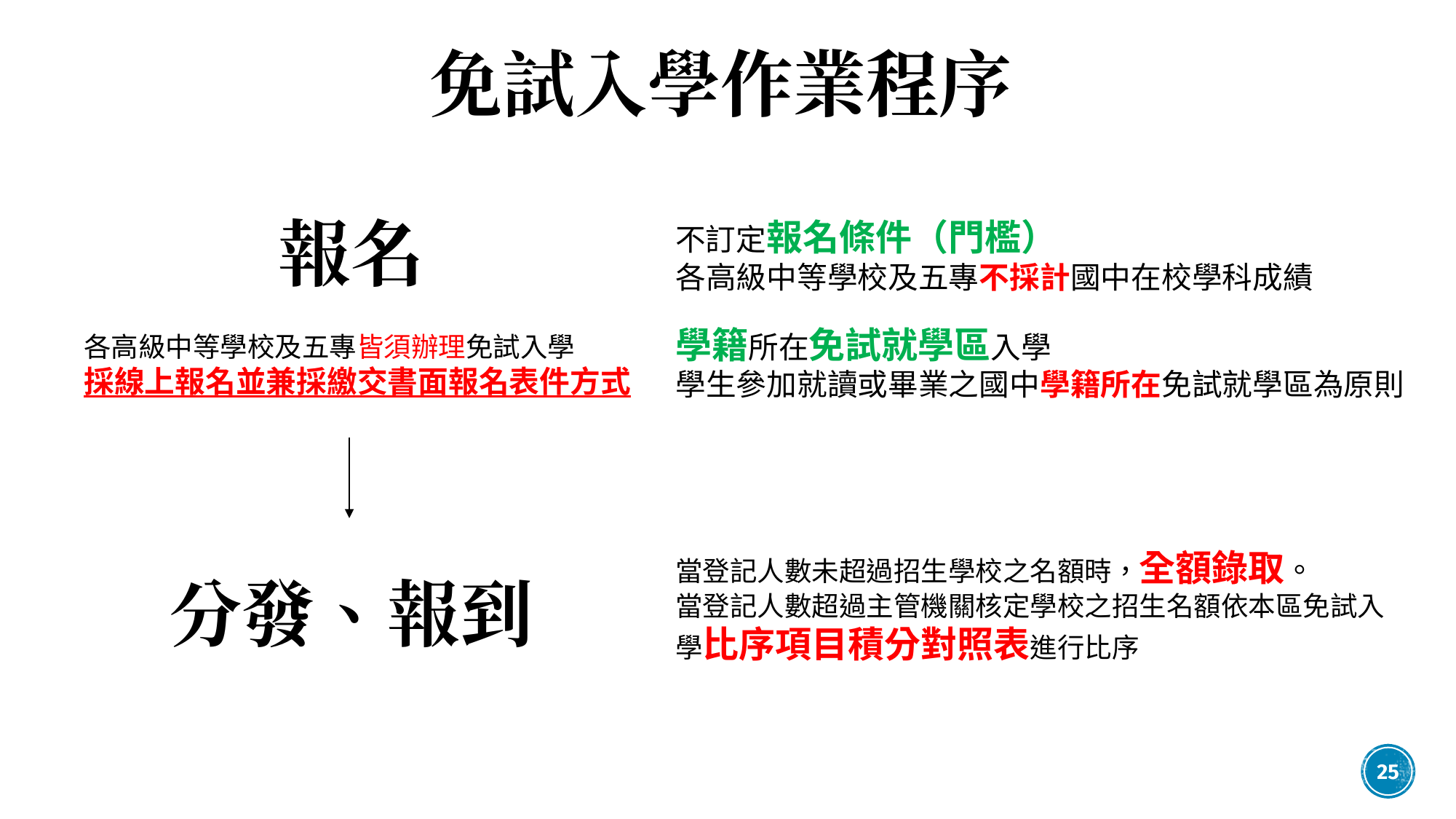

免試入學作業程序
報名
不訂定報名條件（門檻）
各高級中等學校及五專不採計國中在校學科成績
學籍所在免試就學區入學
學生參加就讀或畢業之國中學籍所在免試就學區為原則
各高級中等學校及五專皆須辦理免試入學
採線上報名並兼採繳交書面報名表件方式
當登記人數未超過招生學校之名額時，全額錄取。
當登記人數超過主管機關核定學校之招生名額依本區免試入學比序項目積分對照表進行比序
分發、報到
25